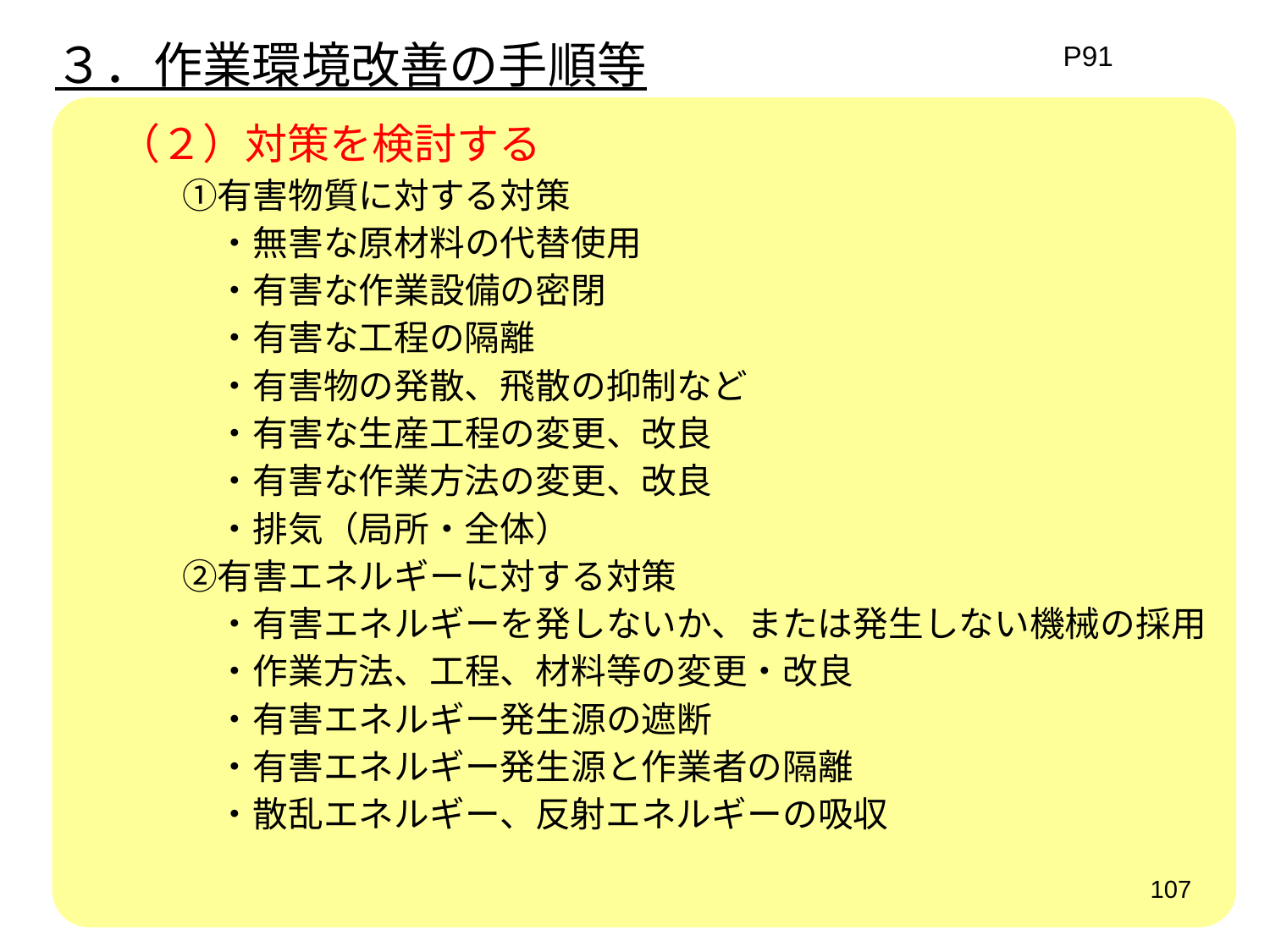

３．作業環境改善の手順等
P91
　（２）対策を検討する
　　　①有害物質に対する対策
　　　　・無害な原材料の代替使用
　　　　・有害な作業設備の密閉
　　　　・有害な工程の隔離
　　　　・有害物の発散、飛散の抑制など
　　　　・有害な生産工程の変更、改良
　　　　・有害な作業方法の変更、改良
　　　　・排気（局所・全体）
　　　②有害エネルギーに対する対策
　　　　・有害エネルギーを発しないか、または発生しない機械の採用
　　　　・作業方法、工程、材料等の変更・改良
　　　　・有害エネルギー発生源の遮断
　　　　・有害エネルギー発生源と作業者の隔離
　　　　・散乱エネルギー、反射エネルギーの吸収

107